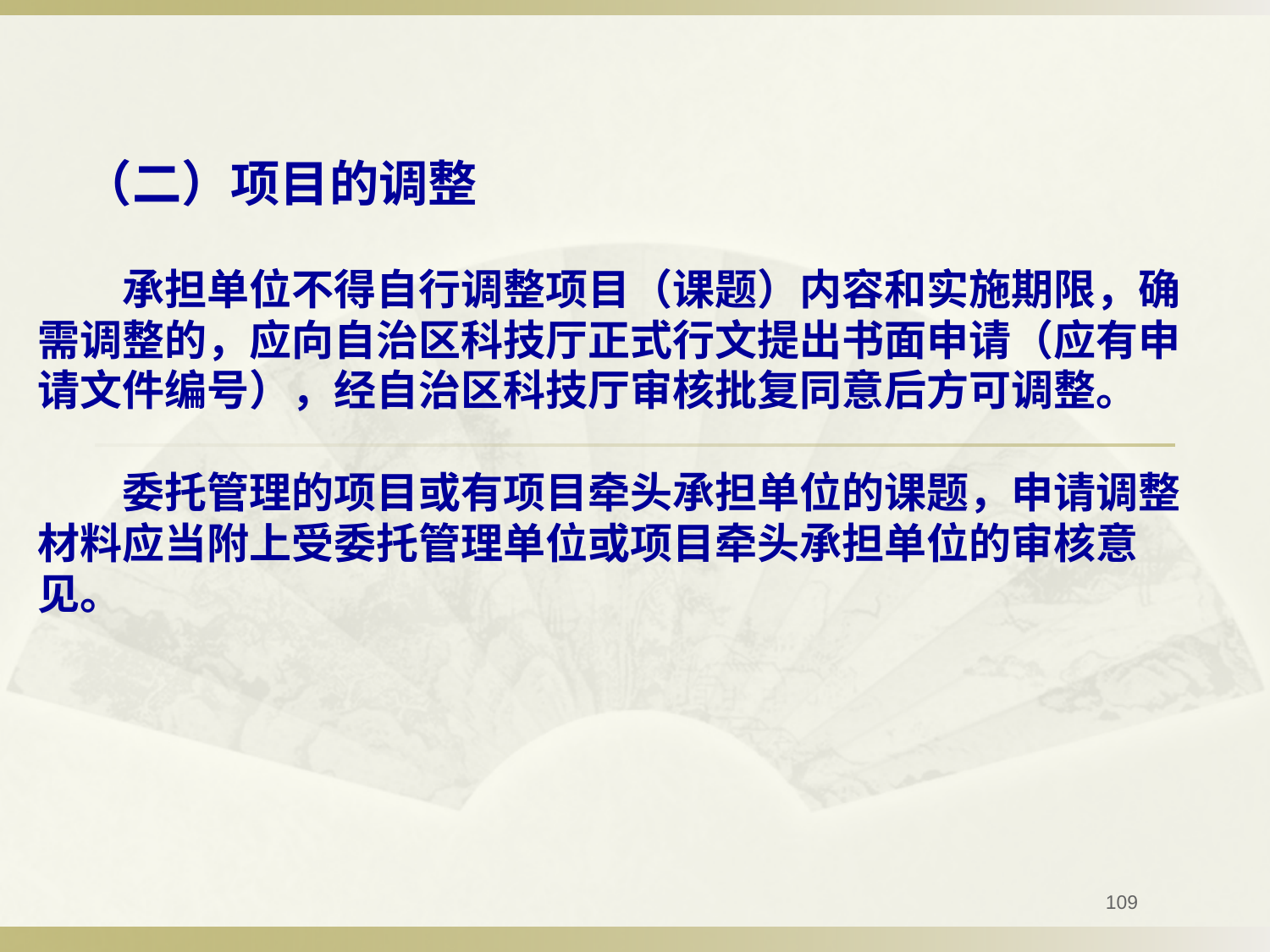

（二）项目的调整

　　承担单位不得自行调整项目（课题）内容和实施期限，确需调整的，应向自治区科技厅正式行文提出书面申请（应有申请文件编号），经自治区科技厅审核批复同意后方可调整。

　　委托管理的项目或有项目牵头承担单位的课题，申请调整材料应当附上受委托管理单位或项目牵头承担单位的审核意见。
109